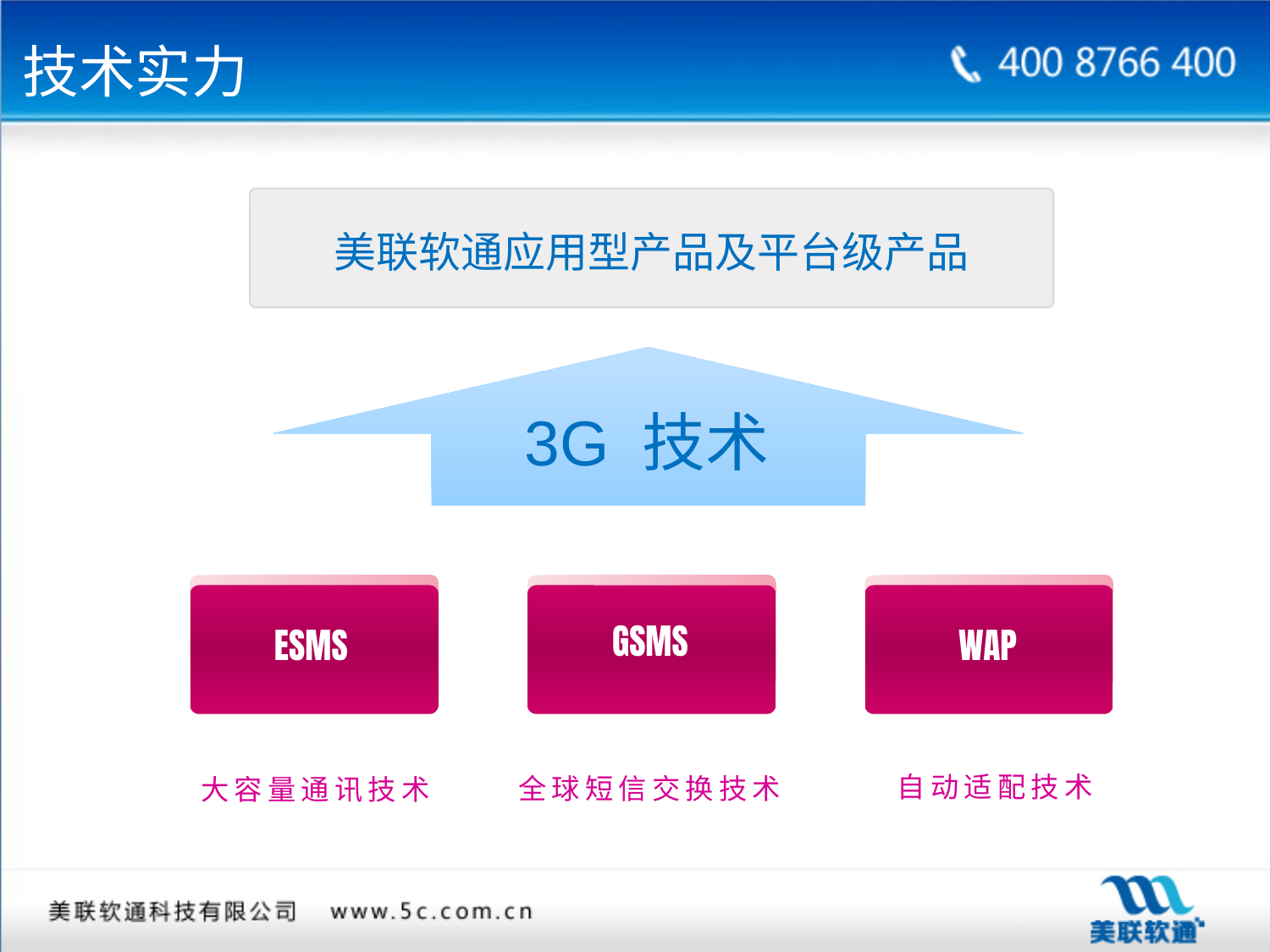

技术实力
美联软通应用型产品及平台级产品

3G 技术

ESMS
大容量通讯技术

GSMS
全球短信交换技术

WAP
自动适配技术